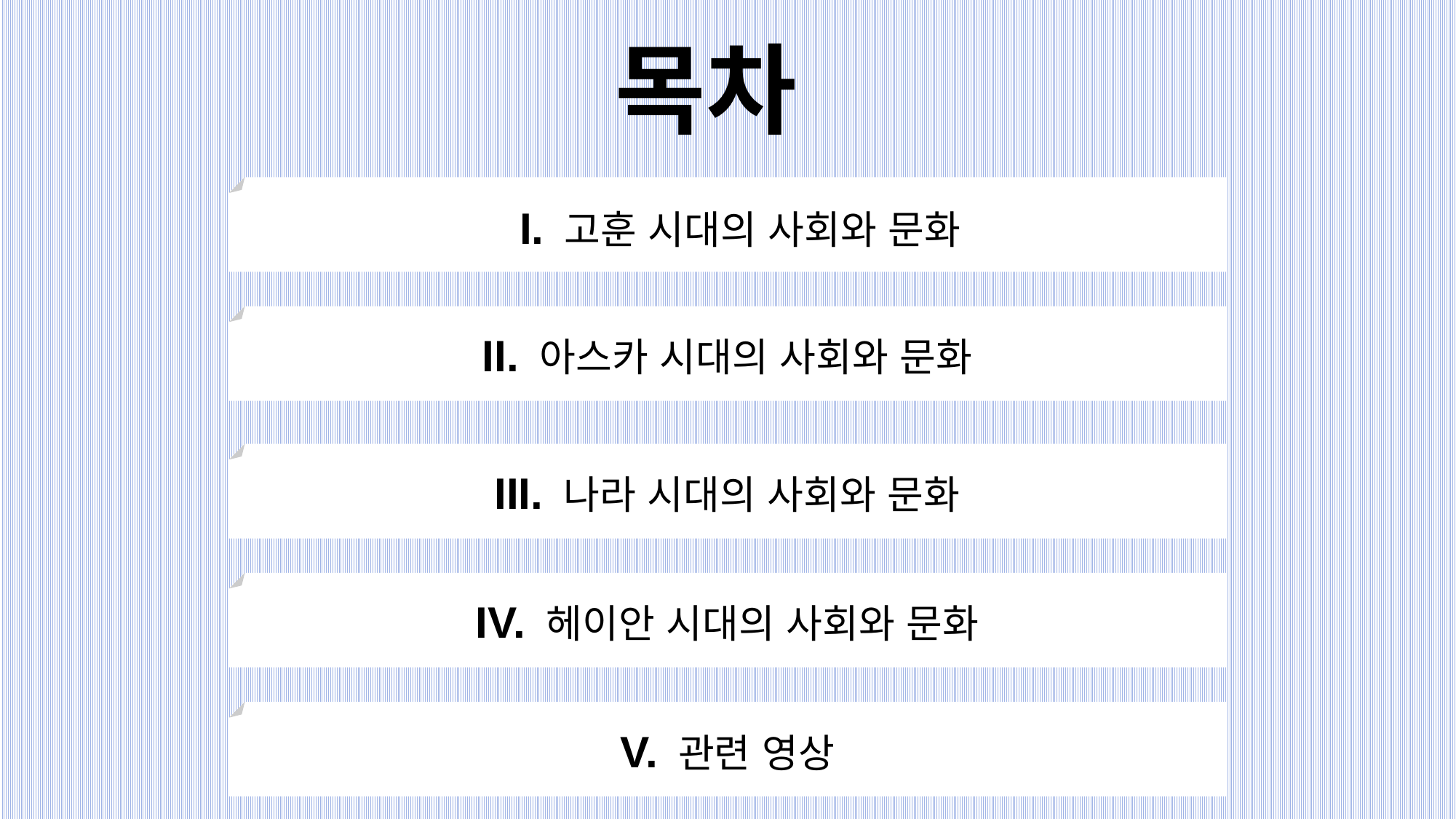

목차

I. 고훈 시대의 사회와 문화

II. 아스카 시대의 사회와 문화

III. 나라 시대의 사회와 문화

IV. 헤이안 시대의 사회와 문화

V. 관련 영상